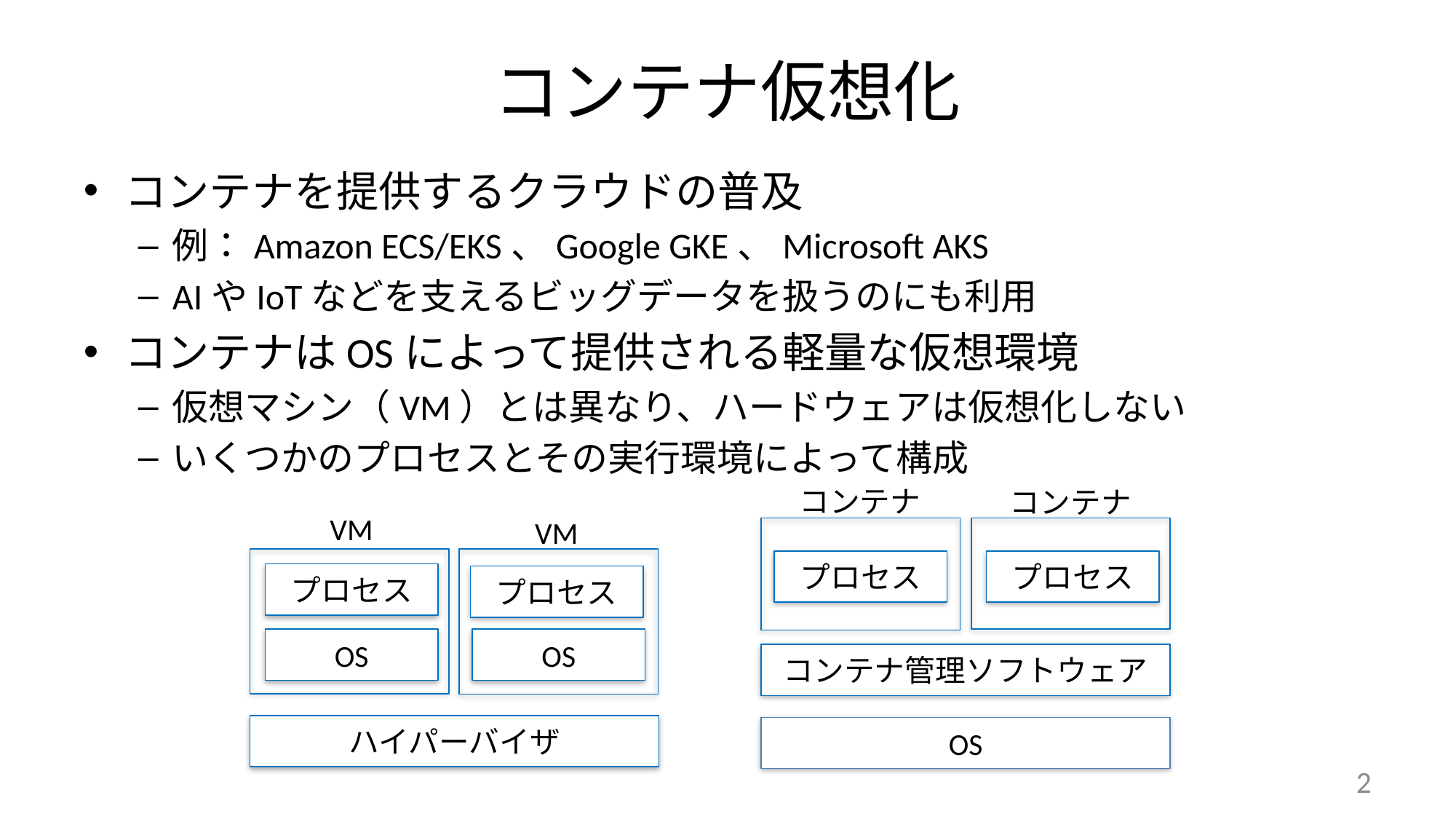

# コンテナ仮想化
コンテナを提供するクラウドの普及
例：Amazon ECS/EKS、Google GKE、Microsoft AKS
AIやIoTなどを支えるビッグデータを扱うのにも利用
コンテナはOSによって提供される軽量な仮想環境
仮想マシン（VM）とは異なり、ハードウェアは仮想化しない
いくつかのプロセスとその実行環境によって構成

コンテナ
コンテナ
VM
VM

プロセス
プロセス
プロセス
プロセス
OS
OS
コンテナ管理ソフトウェア
ハイパーバイザ
OS
2